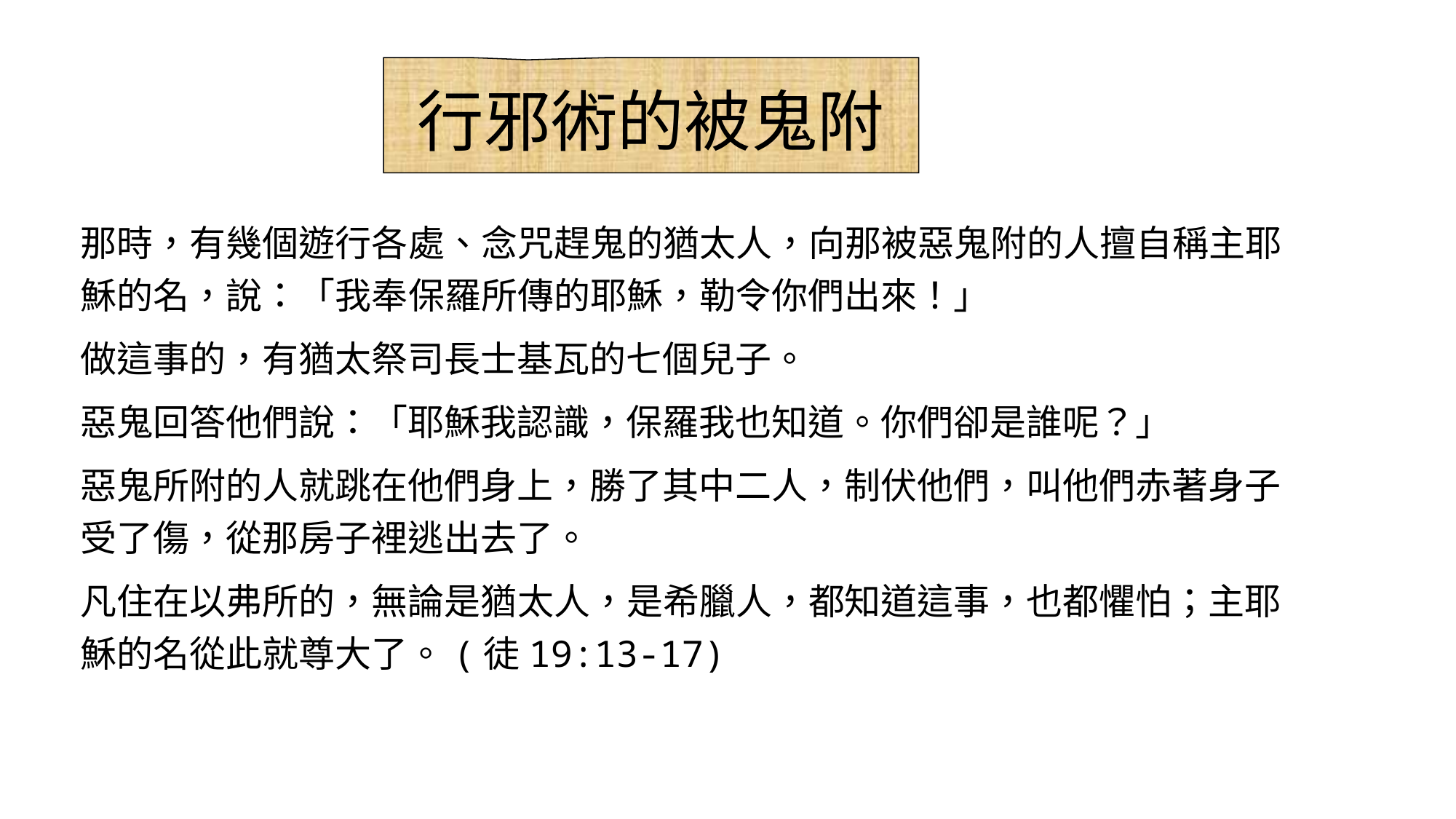

行邪術的被鬼附
那時，有幾個遊行各處、念咒趕鬼的猶太人，向那被惡鬼附的人擅自稱主耶穌的名，說：「我奉保羅所傳的耶穌，勒令你們出來！」
做這事的，有猶太祭司長士基瓦的七個兒子。
惡鬼回答他們說：「耶穌我認識，保羅我也知道。你們卻是誰呢？」
惡鬼所附的人就跳在他們身上，勝了其中二人，制伏他們，叫他們赤著身子受了傷，從那房子裡逃出去了。
凡住在以弗所的，無論是猶太人，是希臘人，都知道這事，也都懼怕；主耶穌的名從此就尊大了。(徒19:13-17)